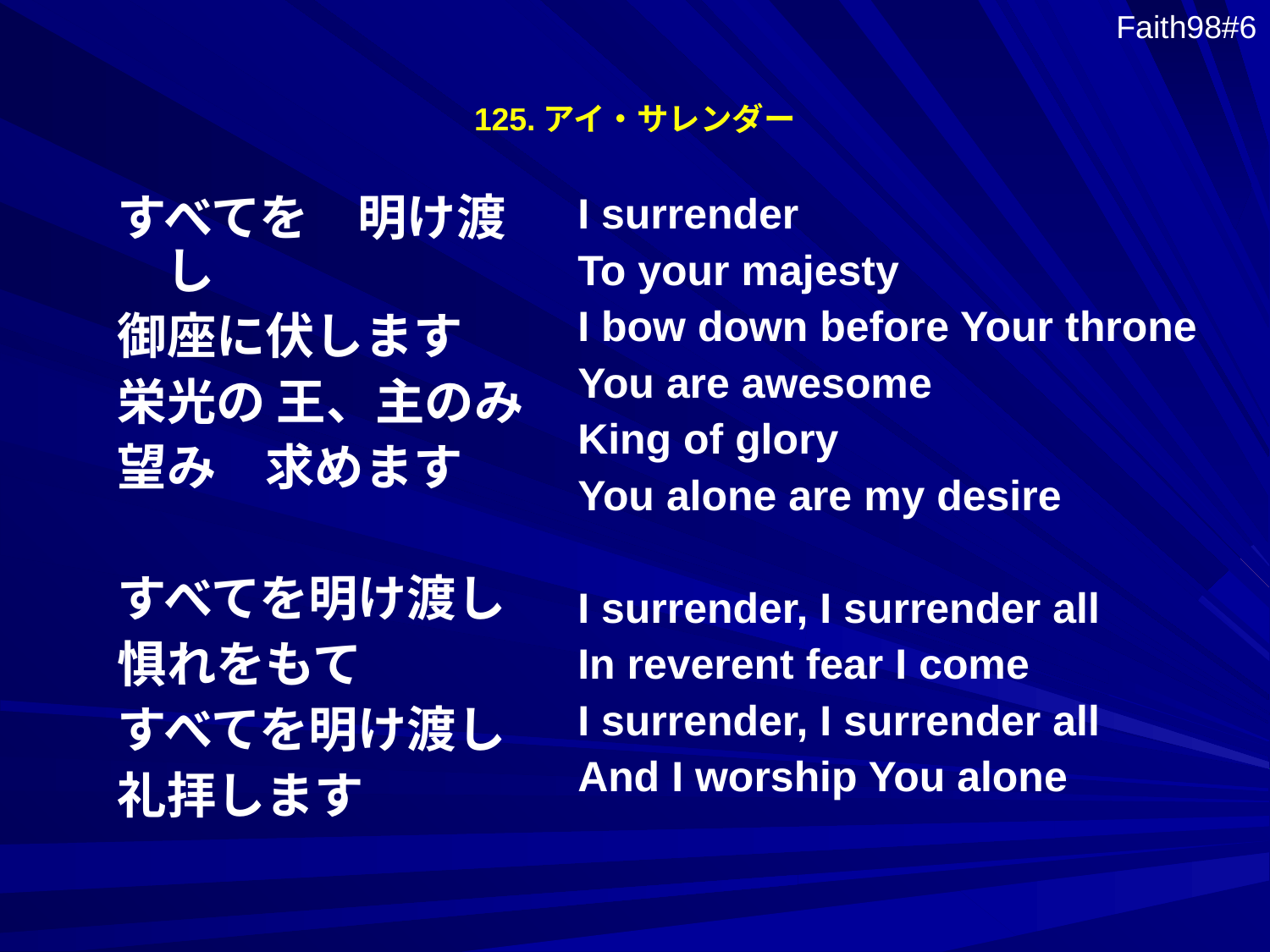

Faith98#6
125.アイ・サレンダー
すべてを　明け渡し
御座に伏します
栄光の 王、主のみ
望み　求めます

すべてを明け渡し
惧れをもて
すべてを明け渡し
礼拝します
I surrender
To your majesty
I bow down before Your throne
You are awesome
King of glory
You alone are my desire

I surrender, I surrender all
In reverent fear I come
I surrender, I surrender all
And I worship You alone